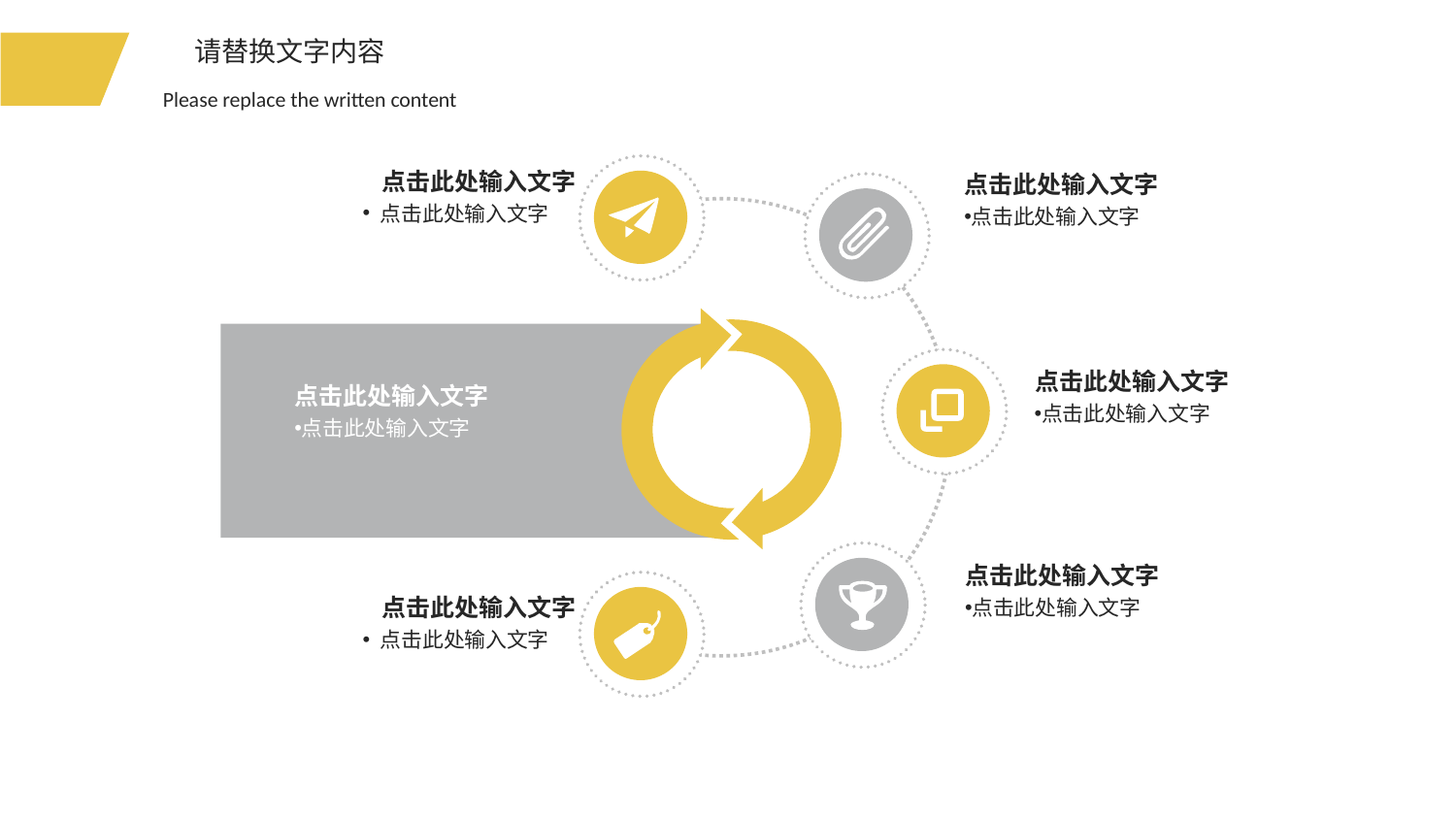

请替换文字内容

Please replace the written content
点击此处输入文字

点击此处输入文字
点击此处输入文字

点击此处输入文字

点击此处输入文字
点击此处输入文字

点击此处输入文字
点击此处输入文字

点击此处输入文字
点击此处输入文字

点击此处输入文字
点击此处输入文字